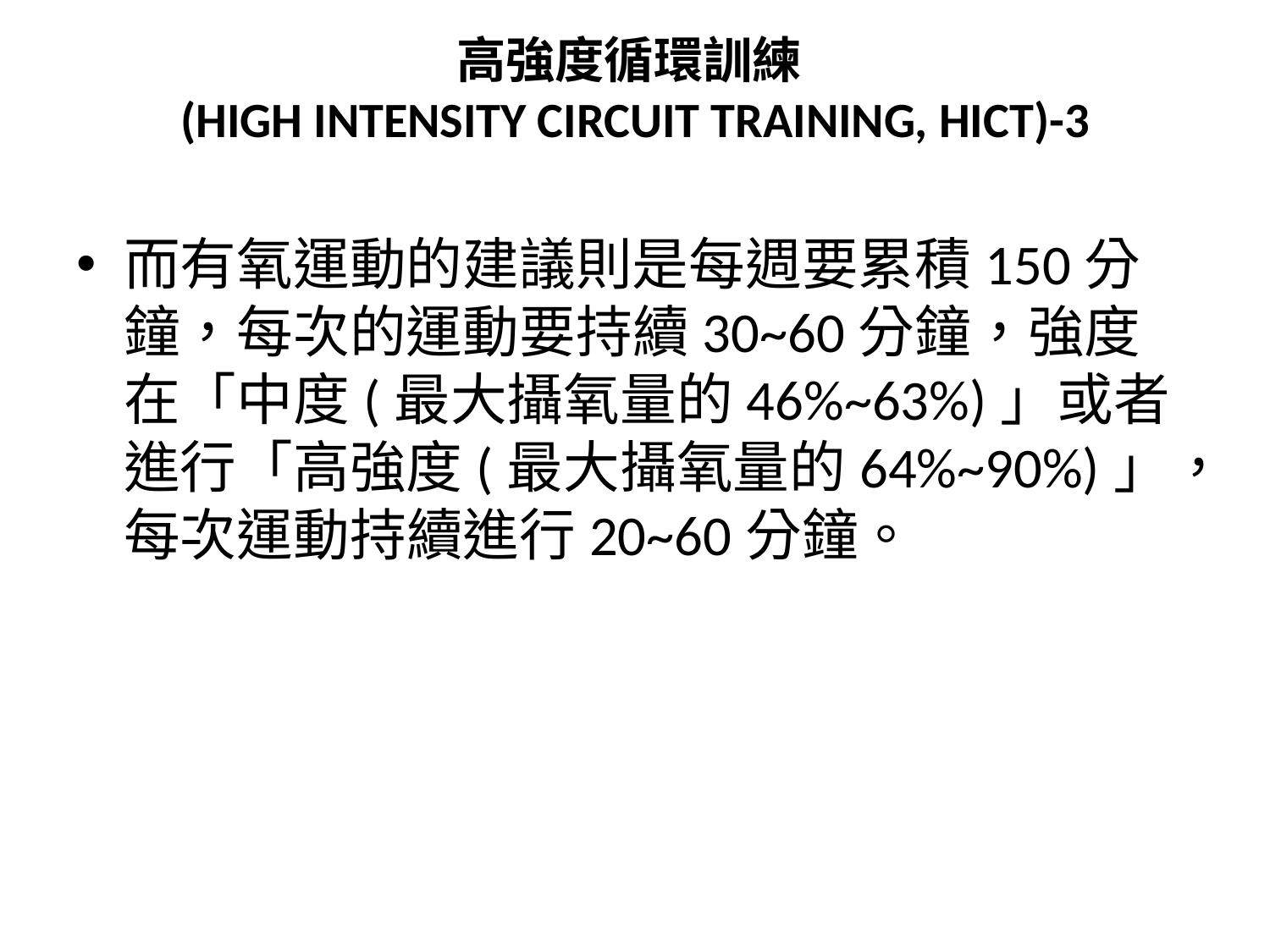

# 高強度循環訓練 (HIGH INTENSITY CIRCUIT TRAINING, HICT)-3
而有氧運動的建議則是每週要累積150分鐘，每次的運動要持續30~60分鐘，強度在「中度(最大攝氧量的46%~63%)」或者進行「高強度(最大攝氧量的64%~90%)」，每次運動持續進行20~60分鐘。